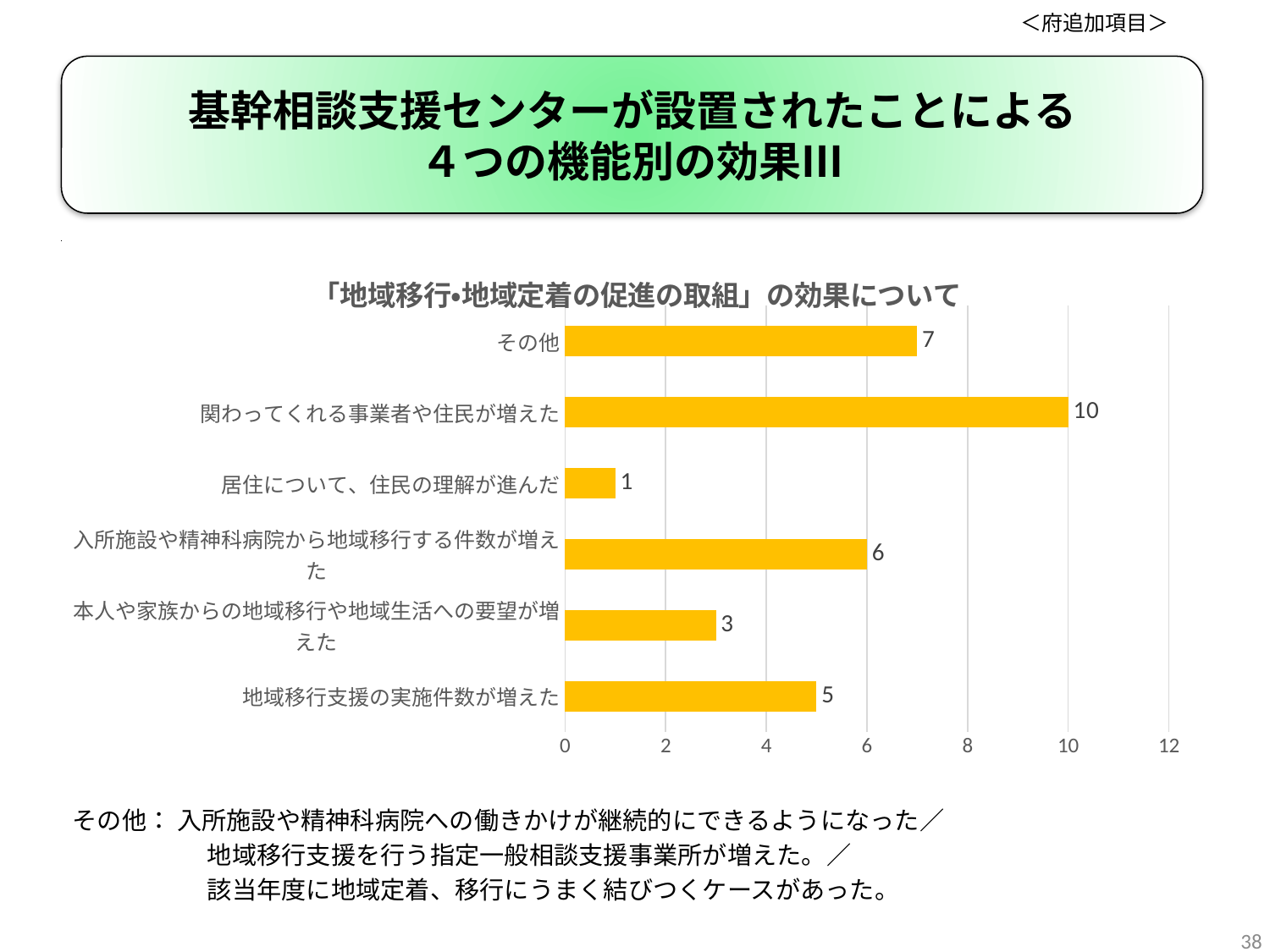

＜府追加項目＞
基幹相談支援センターが設置されたことによる
４つの機能別の効果Ⅲ

### Chart: 障がい者相談支援事業の運営方法

| Category |
|---|

### Chart: 「地域移行・地域定着の促進の取組」の効果について

| Category |  |
|---|---|
| 地域移行支援の実施件数が増えた | 5.0 |
| 本人や家族からの地域移行や地域生活への要望が増えた | 3.0 |
| 入所施設や精神科病院から地域移行する件数が増えた | 6.0 |
| 居住について、住民の理解が進んだ | 1.0 |
| 関わってくれる事業者や住民が増えた | 10.0 |
| その他 | 7.0 |
その他： 入所施設や精神科病院への働きかけが継続的にできるようになった／
　　　　　  地域移行支援を行う指定一般相談支援事業所が増えた。／
　　　　　  該当年度に地域定着、移行にうまく結びつくケースがあった。
38